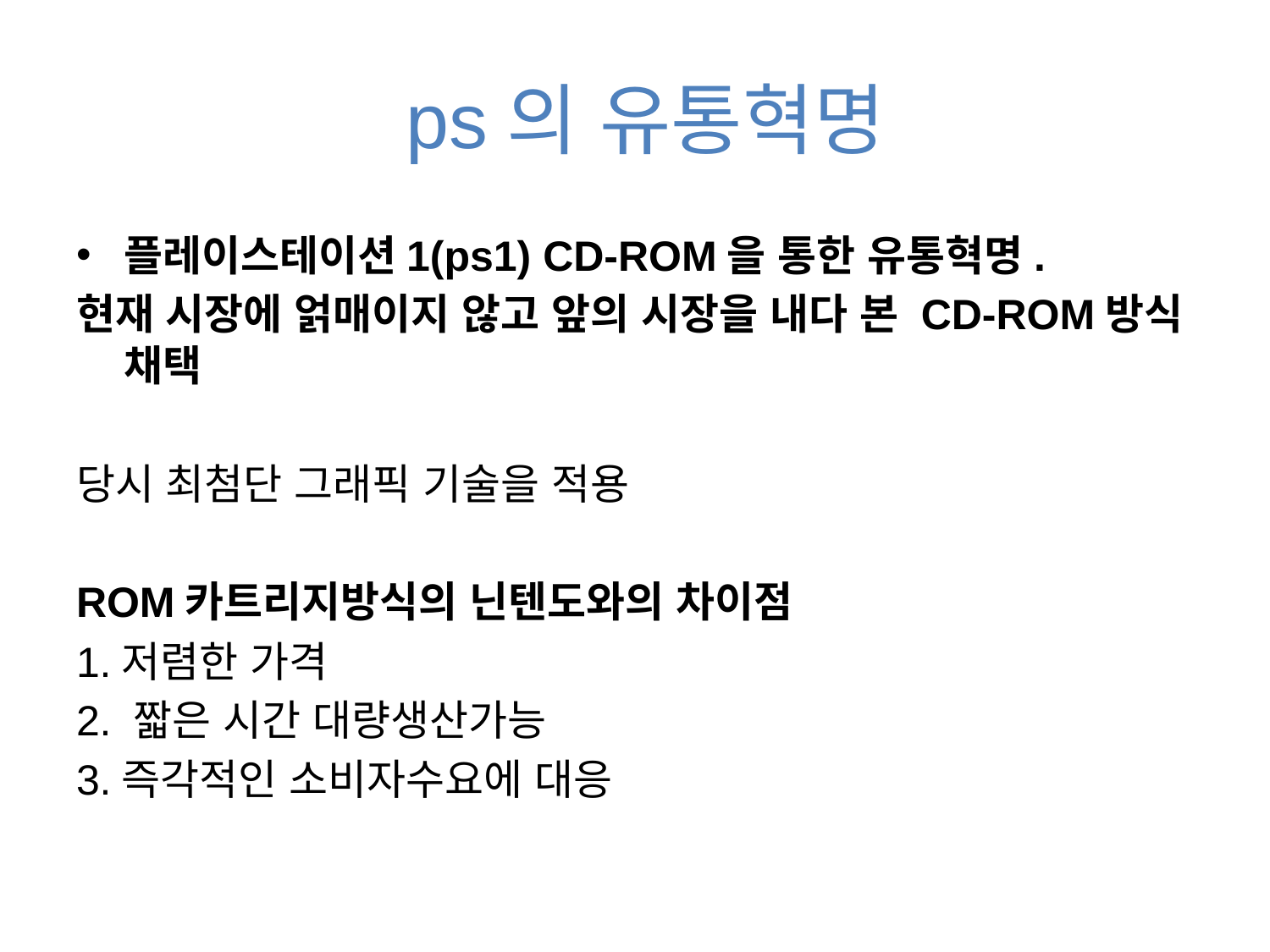

# ps의 유통혁명
플레이스테이션1(ps1) CD-ROM을 통한 유통혁명.
현재 시장에 얽매이지 않고 앞의 시장을 내다 본 CD-ROM방식 채택

당시 최첨단 그래픽 기술을 적용

ROM카트리지방식의 닌텐도와의 차이점
1.저렴한 가격
2. 짧은 시간 대량생산가능
3.즉각적인 소비자수요에 대응